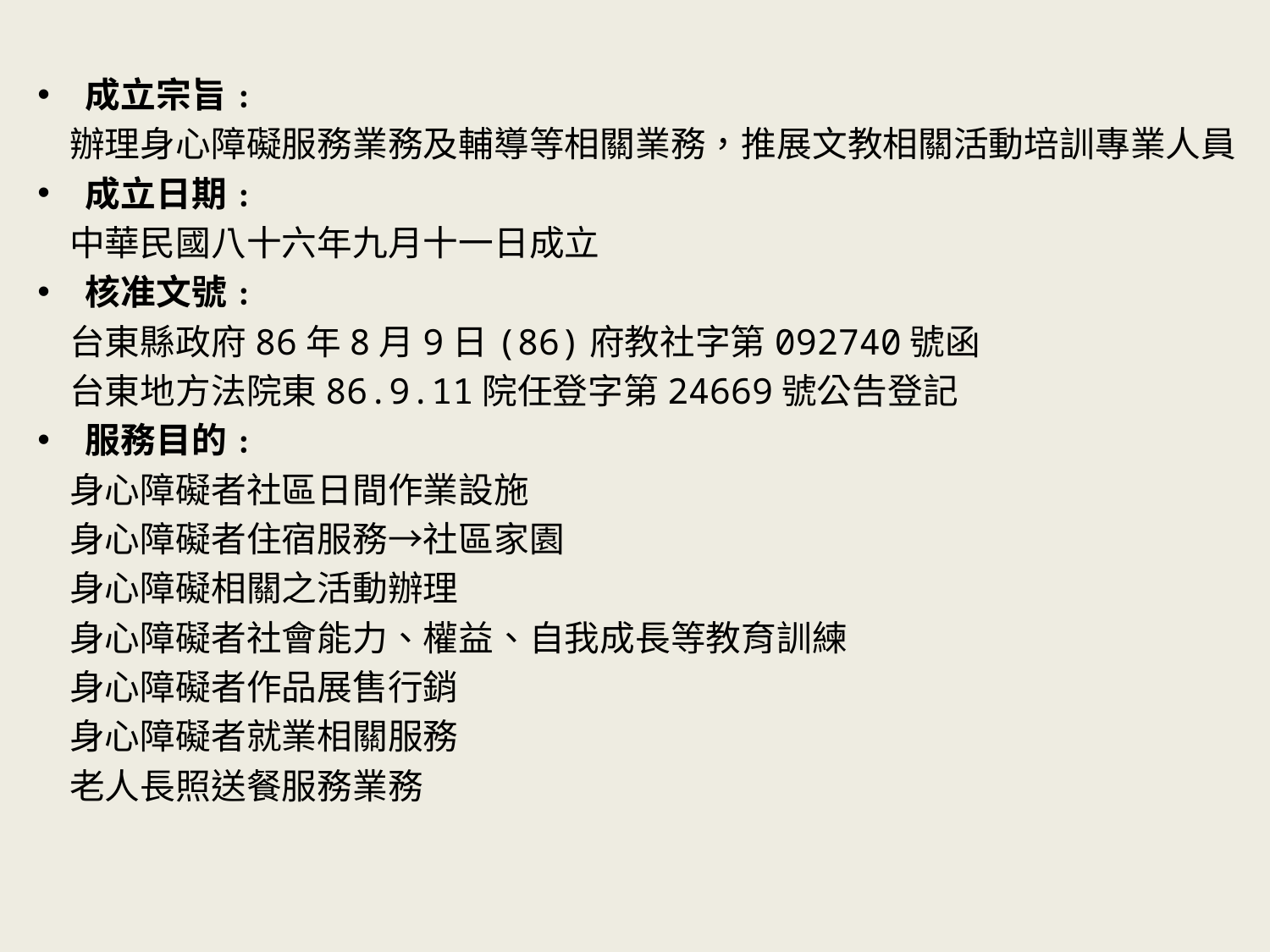

成立宗旨﹕
   辦理身心障礙服務業務及輔導等相關業務，推展文教相關活動培訓專業人員
成立日期﹕
   中華民國八十六年九月十一日成立
核准文號﹕
   台東縣政府86年8月9日(86)府教社字第092740號函
   台東地方法院東86.9.11院任登字第24669號公告登記
服務目的﹕
   身心障礙者社區日間作業設施
   身心障礙者住宿服務→社區家園
   身心障礙相關之活動辦理
   身心障礙者社會能力、權益、自我成長等教育訓練
   身心障礙者作品展售行銷
   身心障礙者就業相關服務
   老人長照送餐服務業務